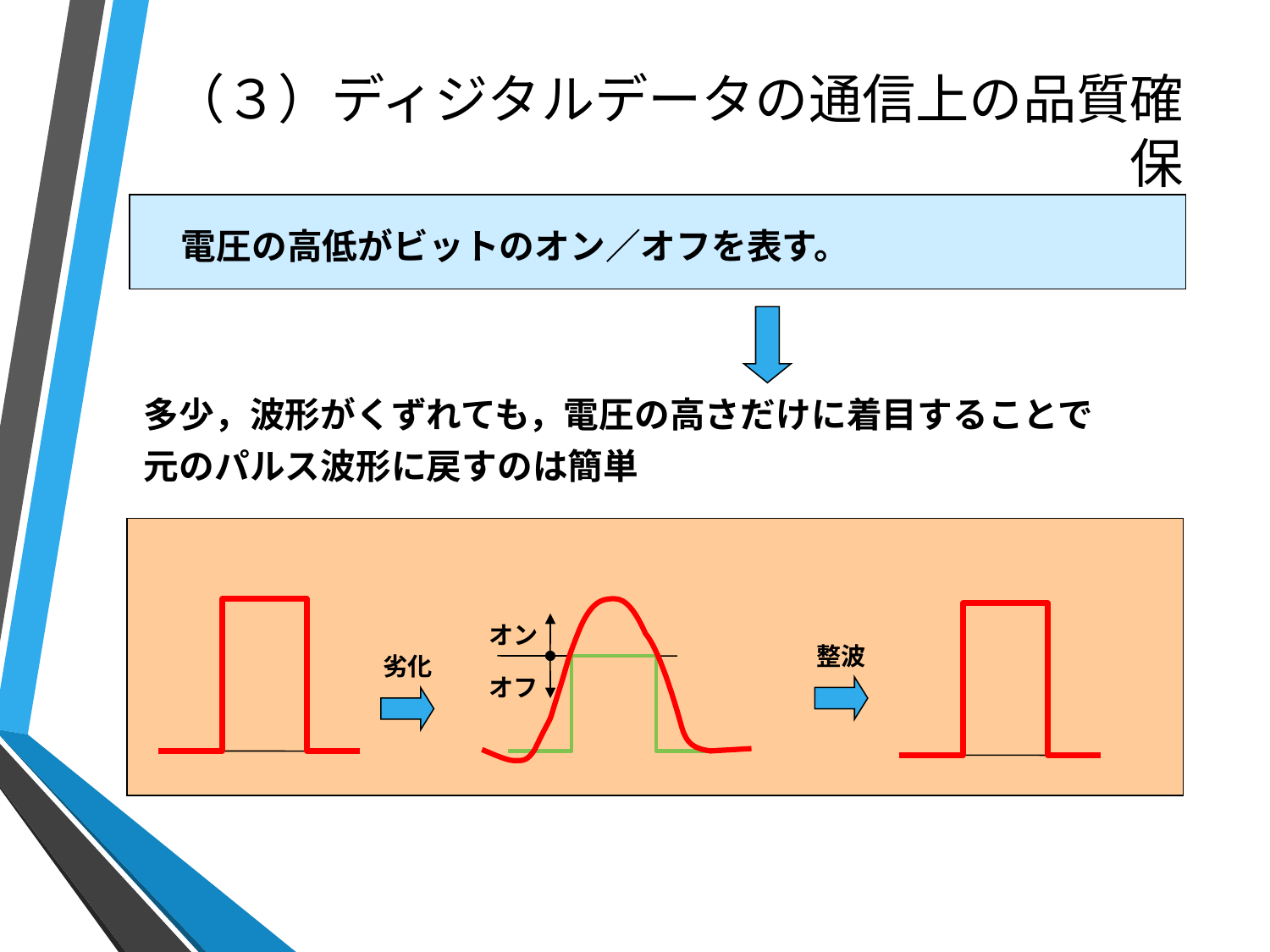

# （３）ディジタルデータの通信上の品質確保

電圧の高低がビットのオン／オフを表す。

多少，波形がくずれても，電圧の高さだけに着目することで
元のパルス波形に戻すのは簡単

オン

整波
劣化

オフ